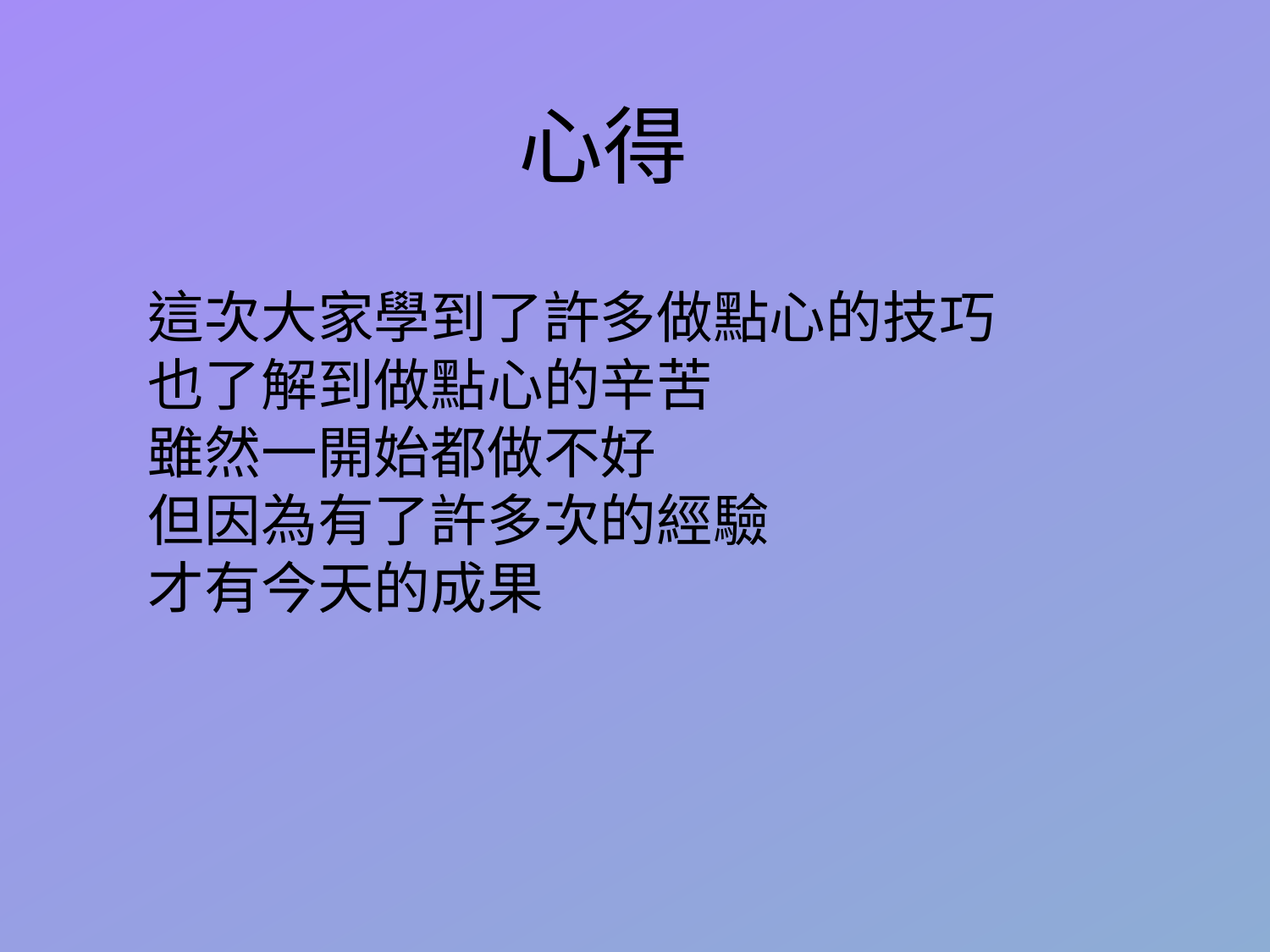

心得
這次大家學到了許多做點心的技巧
也了解到做點心的辛苦
雖然一開始都做不好
但因為有了許多次的經驗
才有今天的成果